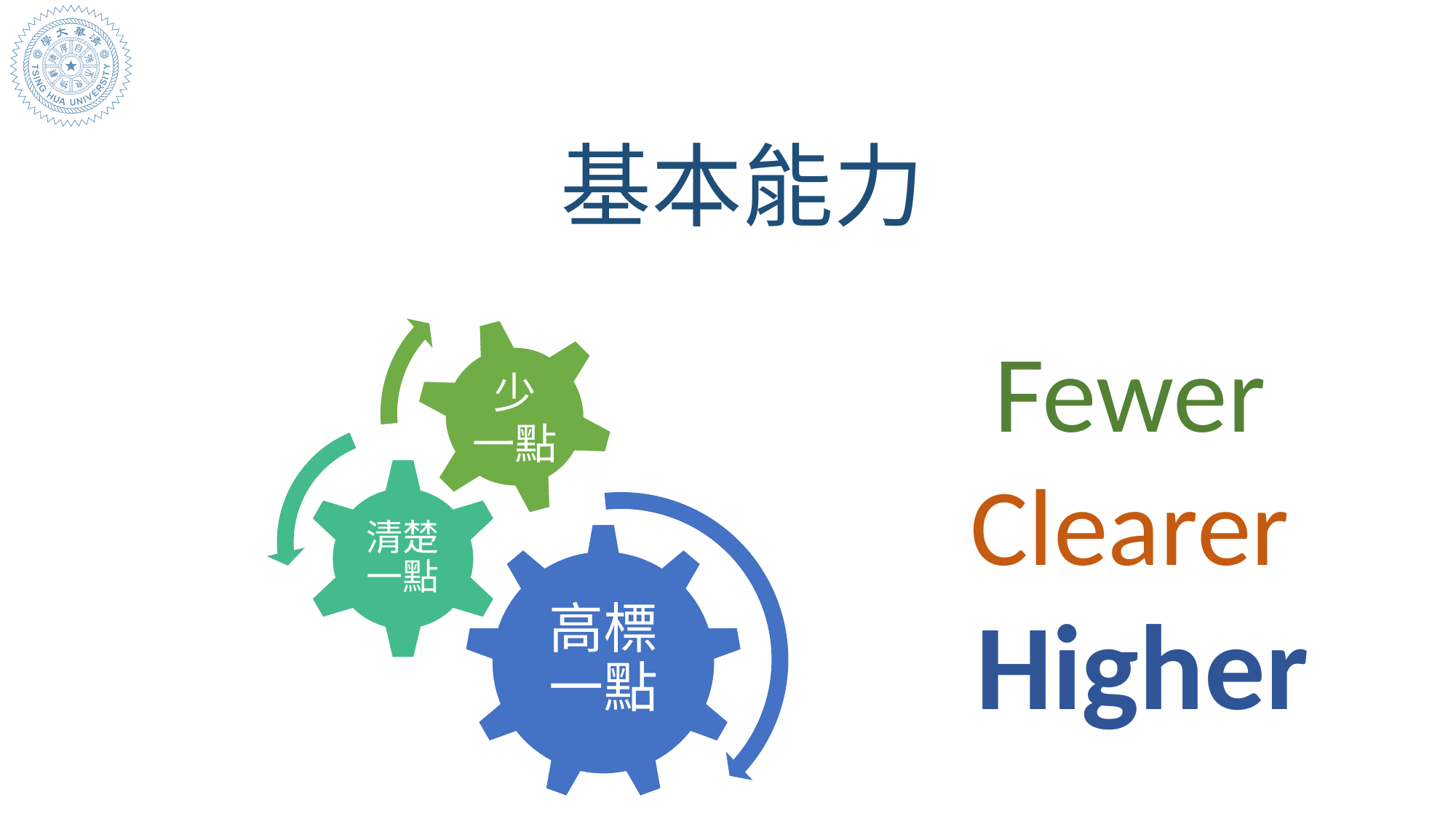

# 基本能力
高標一點
清楚一點
少
一點
Fewer
Clearer
 Higher